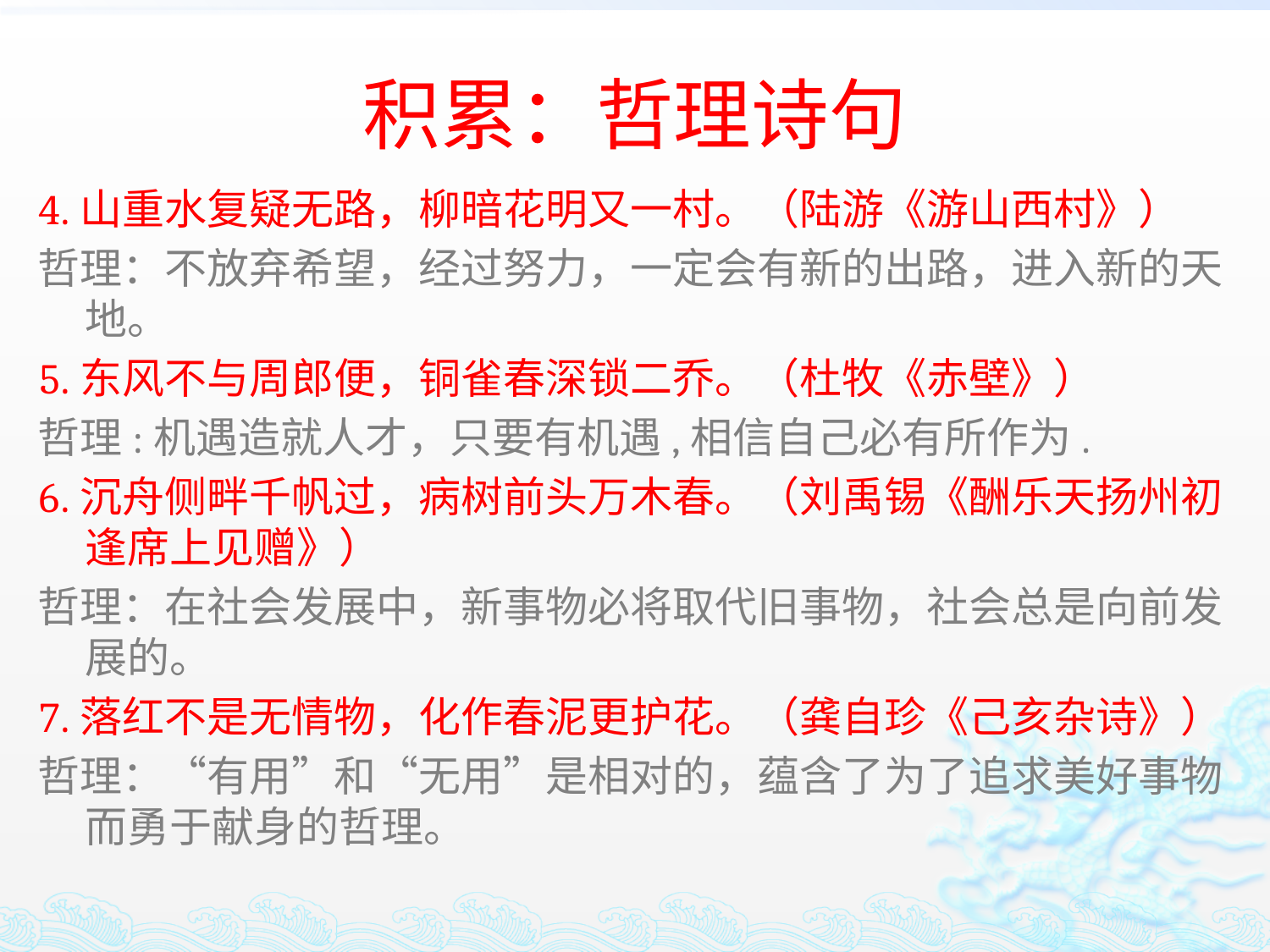

# 积累：哲理诗句
4.山重水复疑无路，柳暗花明又一村。（陆游《游山西村》）
哲理：不放弃希望，经过努力，一定会有新的出路，进入新的天地。
5.东风不与周郎便，铜雀春深锁二乔。（杜牧《赤壁》）
哲理:机遇造就人才，只要有机遇,相信自己必有所作为.
6.沉舟侧畔千帆过，病树前头万木春。（刘禹锡《酬乐天扬州初逢席上见赠》）
哲理：在社会发展中，新事物必将取代旧事物，社会总是向前发展的。
7.落红不是无情物，化作春泥更护花。（龚自珍《己亥杂诗》）
哲理：“有用”和“无用”是相对的，蕴含了为了追求美好事物而勇于献身的哲理。